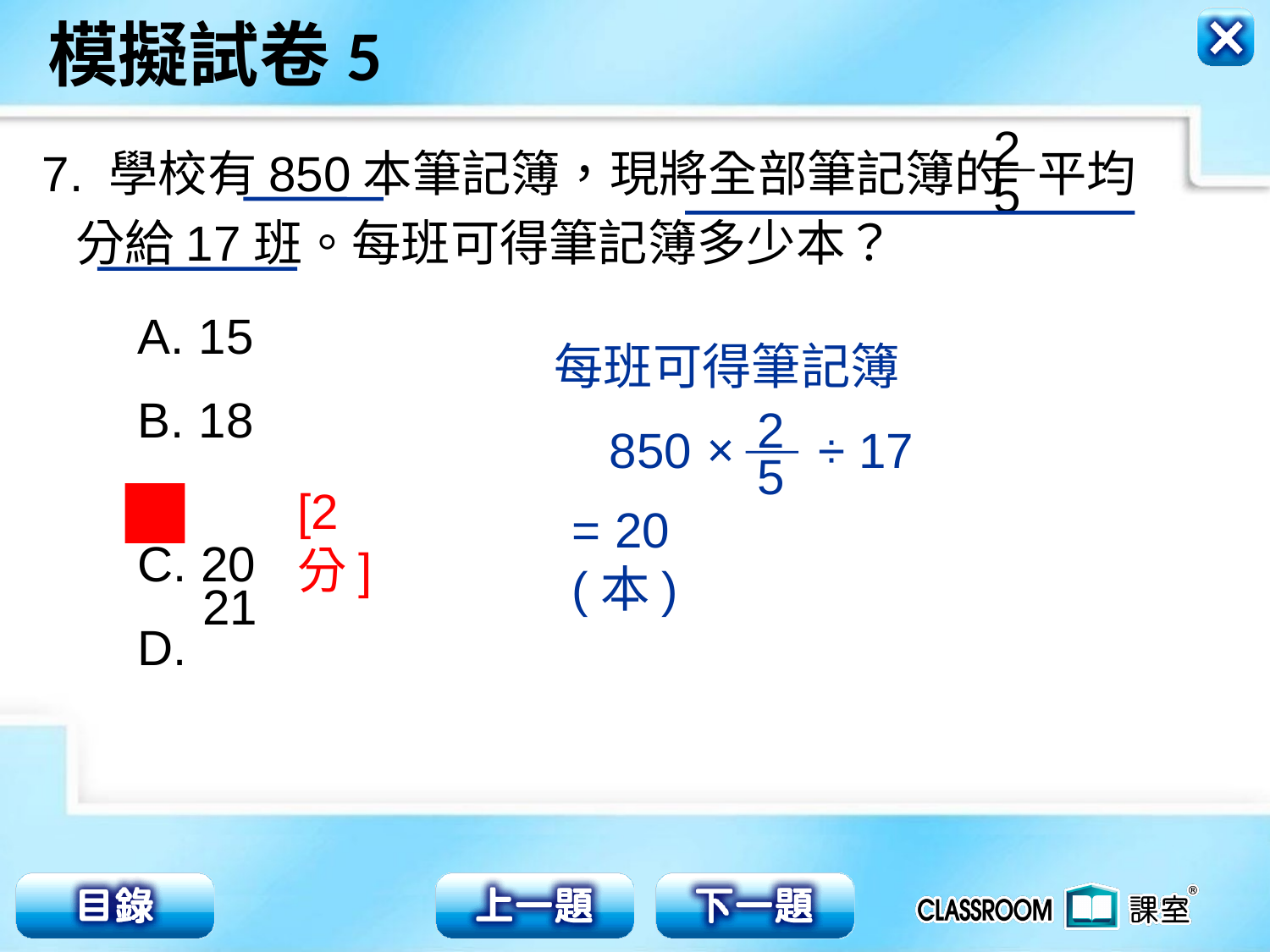

2
5

7. 學校有850本筆記簿，現將全部筆記簿的   平均
  分給17班。每班可得筆記簿多少本？

 15
 18
C. 20
D.
每班可得筆記簿
2
5

850 ×      ÷ 17
[2分]

= 20(本)
21